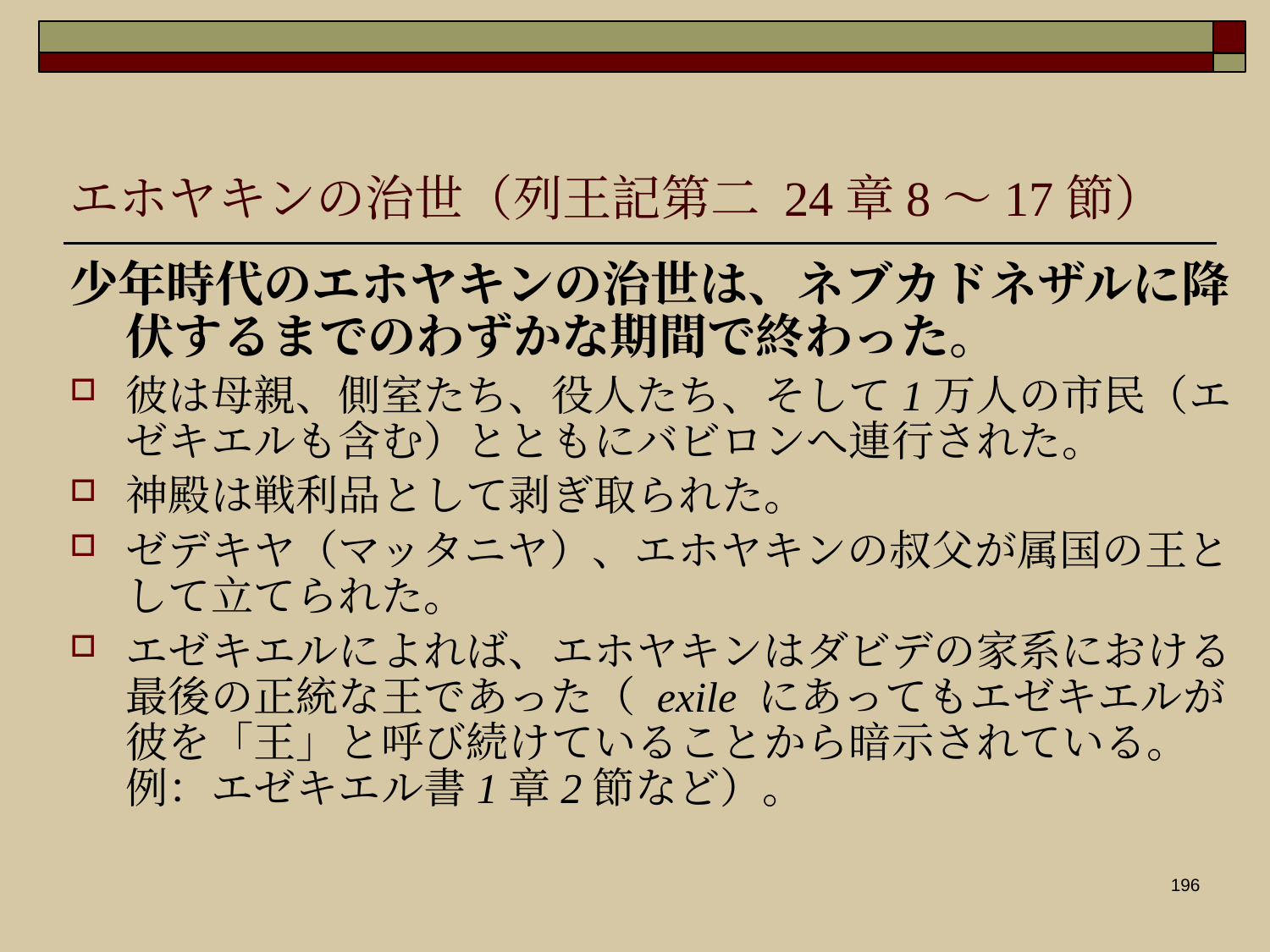

エホヤキンの治世（列王記第二 24章8〜17節）
少年時代のエホヤキンの治世は、ネブカドネザルに降伏するまでのわずかな期間で終わった。
彼は母親、側室たち、役人たち、そして1万人の市民（エゼキエルも含む）とともにバビロンへ連行された。
神殿は戦利品として剥ぎ取られた。
ゼデキヤ（マッタニヤ）、エホヤキンの叔父が属国の王として立てられた。
エゼキエルによれば、エホヤキンはダビデの家系における最後の正統な王であった（ exile にあってもエゼキエルが彼を「王」と呼び続けていることから暗示されている。例：エゼキエル書1章2節など）。
196